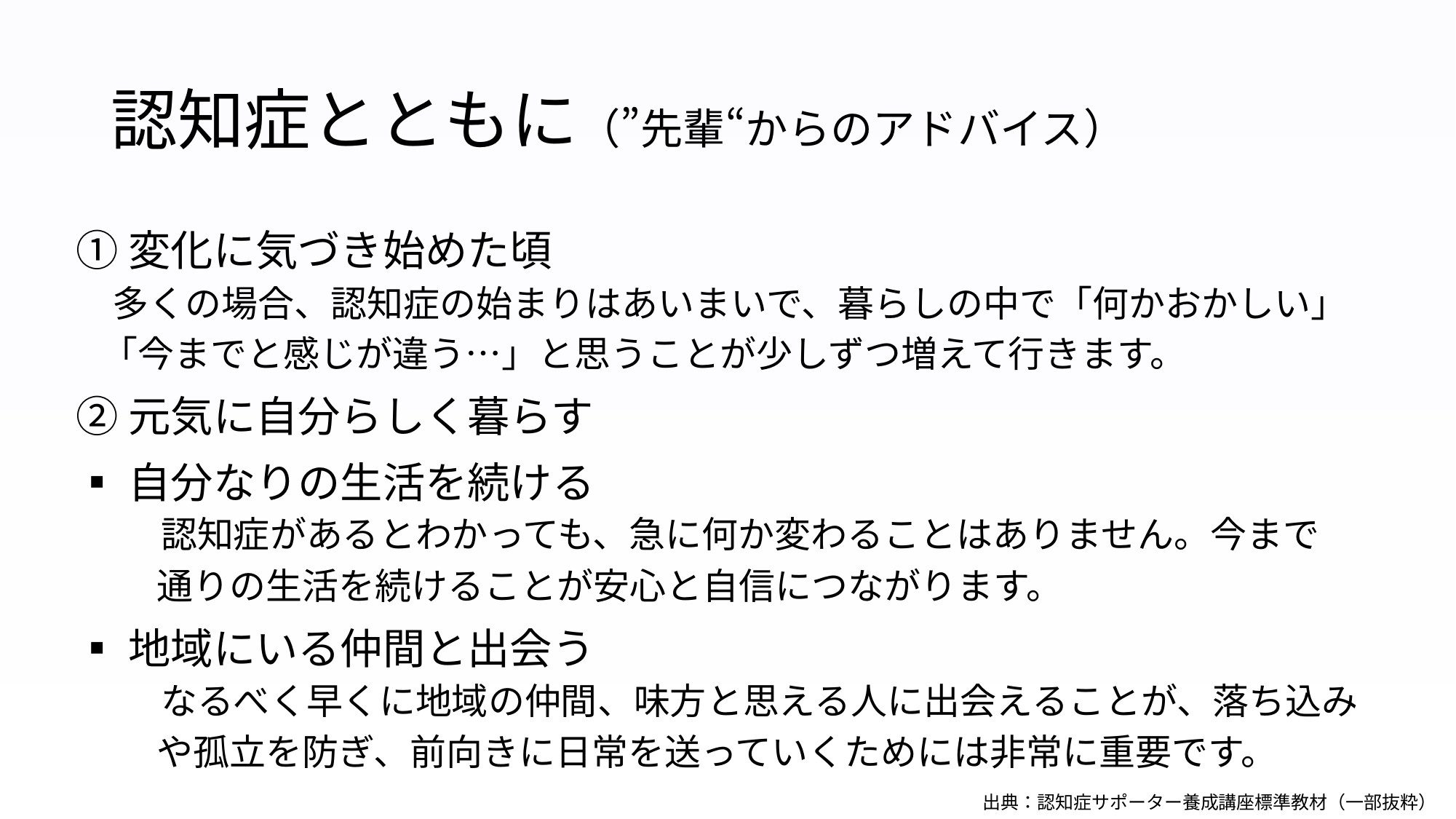

# 認知症とともに（”先輩“からのアドバイス）
①変化に気づき始めた頃
　多くの場合、認知症の始まりはあいまいで、暮らしの中で「何かおかしい」
  「今までと感じが違う…」と思うことが少しずつ増えて行きます。
②元気に自分らしく暮らす
▪自分なりの生活を続ける
　　認知症があるとわかっても、急に何か変わることはありません。今まで
　　 通りの生活を続けることが安心と自信につながります。
▪地域にいる仲間と出会う
　　なるべく早くに地域の仲間、味方と思える人に出会えることが、落ち込み
　　 や孤立を防ぎ、前向きに日常を送っていくためには非常に重要です。
出典：認知症サポーター養成講座標準教材（一部抜粋）